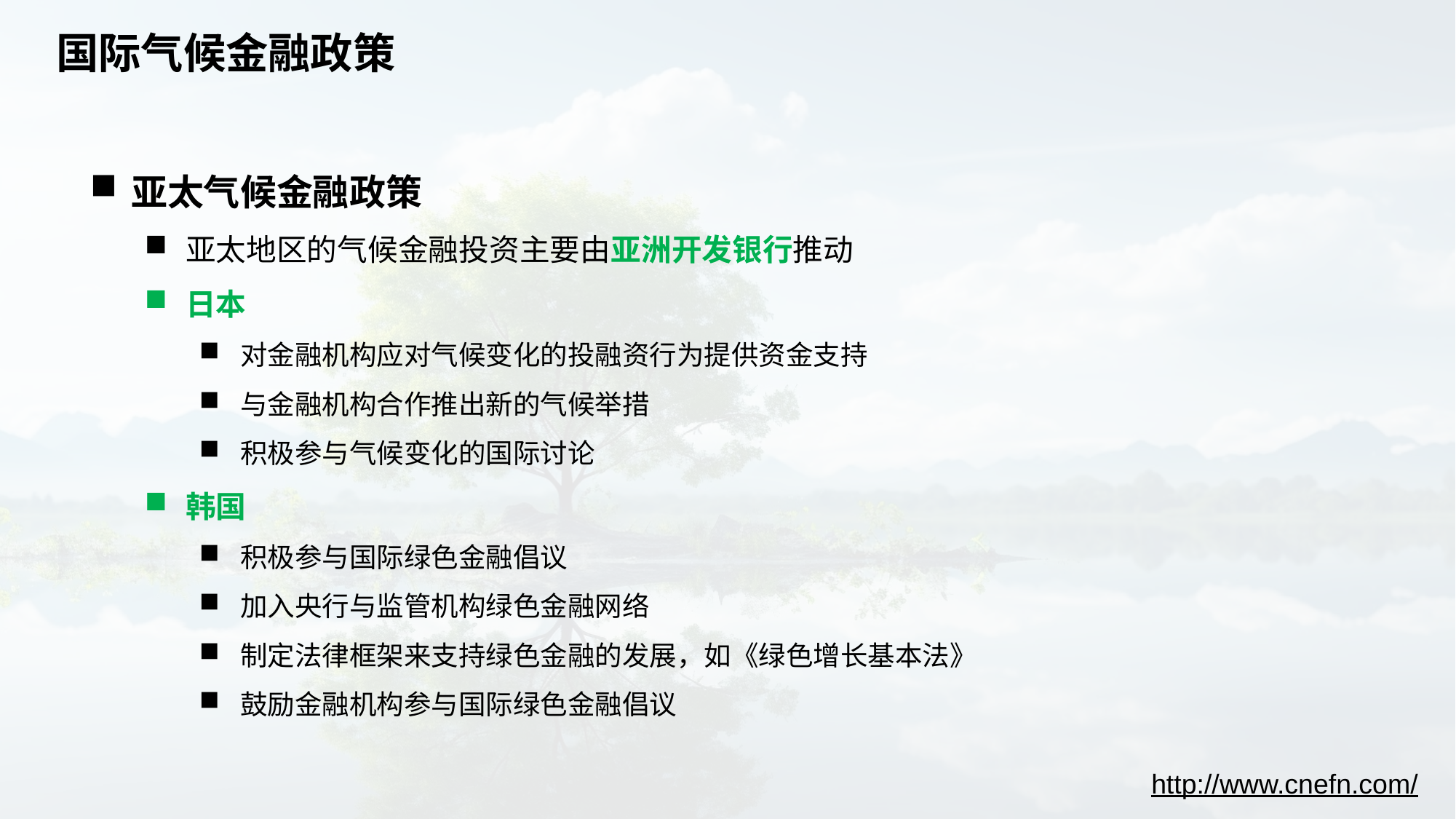

# 国际气候金融政策
亚太气候金融政策
亚太地区的气候金融投资主要由亚洲开发银行推动
日本
对金融机构应对气候变化的投融资行为提供资金支持
与金融机构合作推出新的气候举措
积极参与气候变化的国际讨论
韩国
积极参与国际绿色金融倡议
加入央行与监管机构绿色金融网络
制定法律框架来支持绿色金融的发展，如《绿色增长基本法》
鼓励金融机构参与国际绿色金融倡议